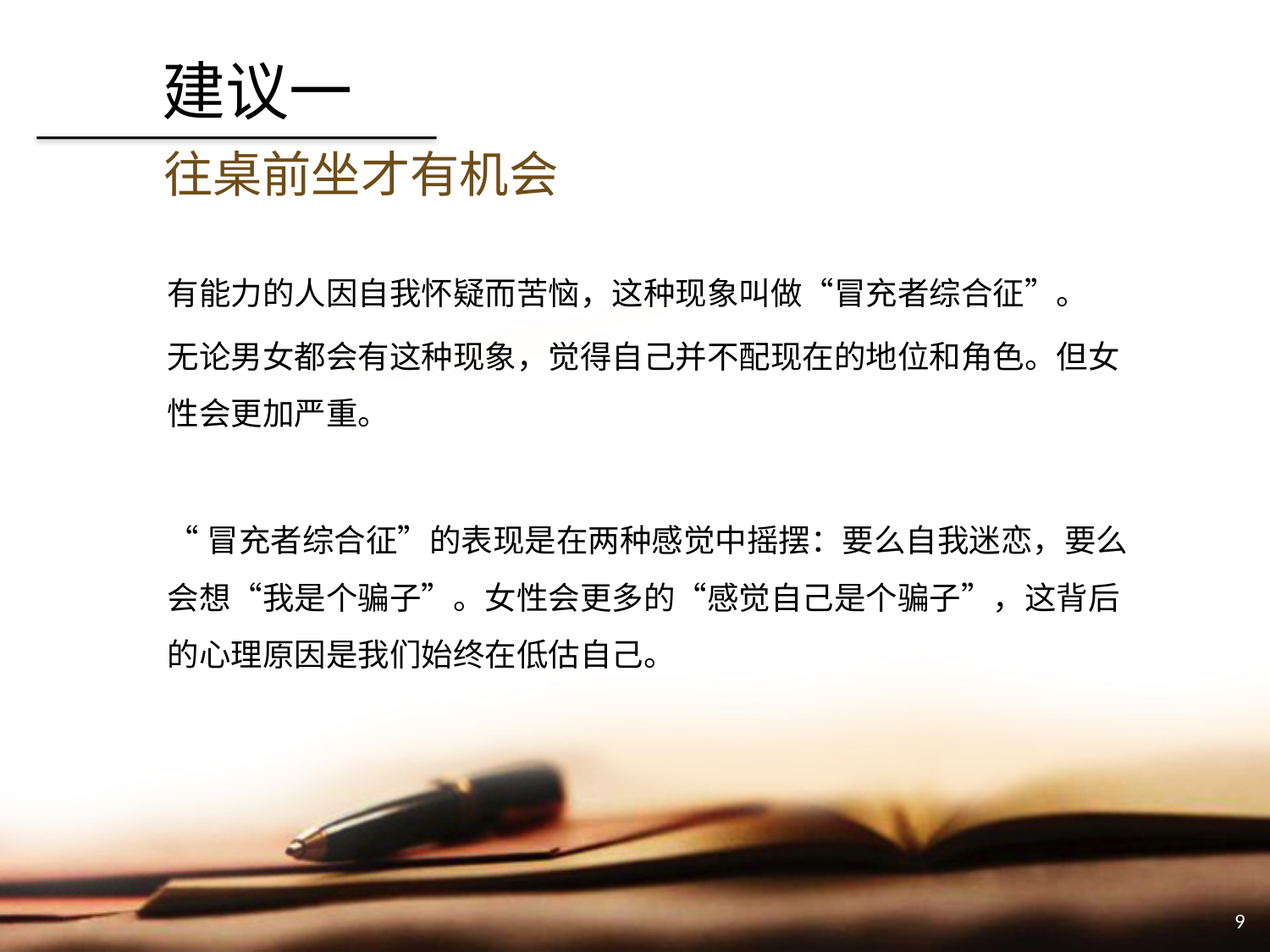

# 建议一

往桌前坐才有机会
有能力的人因自我怀疑而苦恼，这种现象叫做“冒充者综合征”。
无论男女都会有这种现象，觉得自己并不配现在的地位和角色。但女性会更加严重。

“冒充者综合征”的表现是在两种感觉中摇摆：要么自我迷恋，要么会想“我是个骗子”。女性会更多的“感觉自己是个骗子”，这背后的心理原因是我们始终在低估自己。